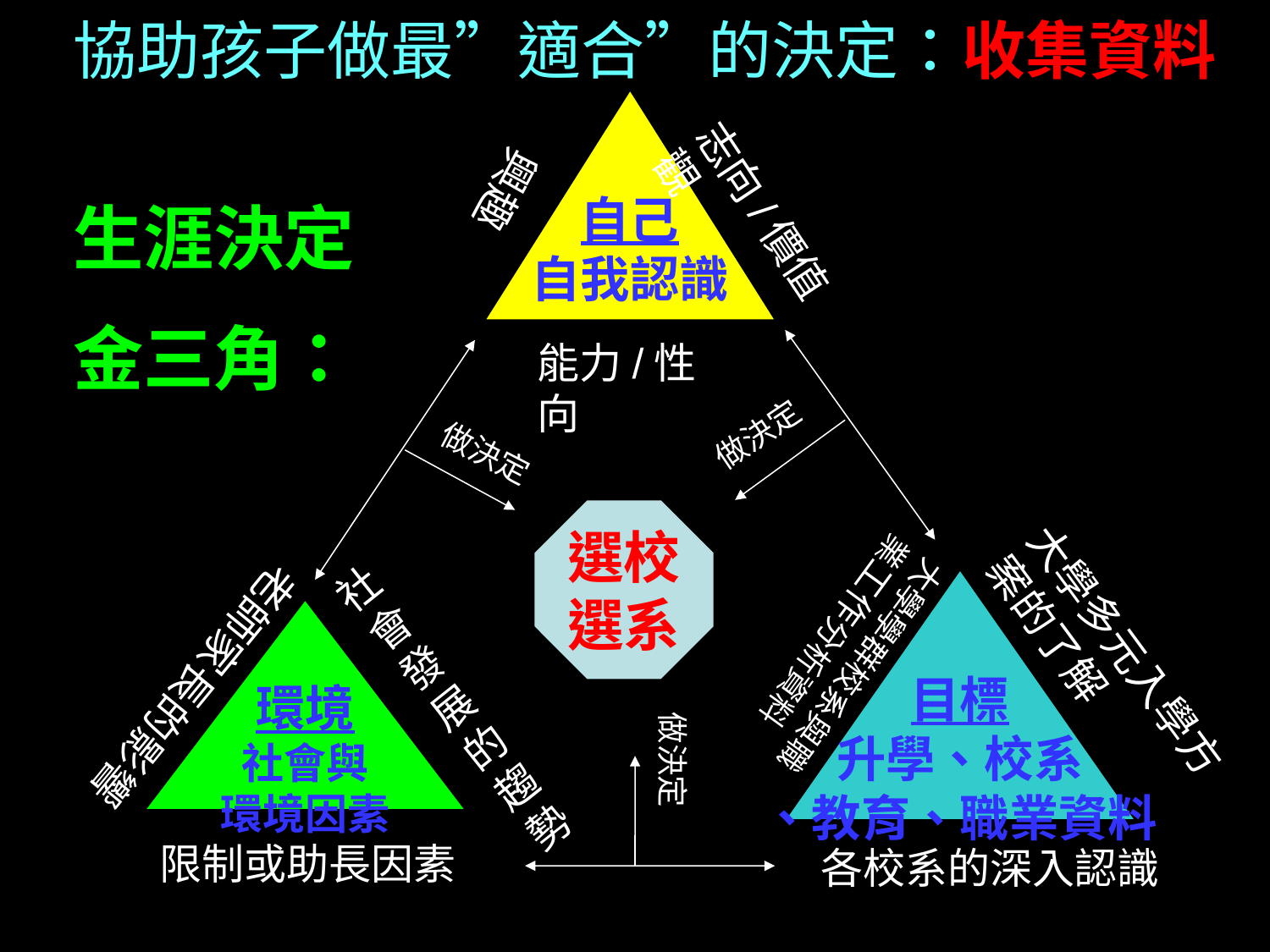

協助孩子做最”適合”的決定：收集資料

自己
自我認識

志向/價值觀
興趣
生涯決定
金三角：

能力/性向

做決定

做決定

選校
選系
大學學群校系與職業工作分析資料
大學多元入學方案的了解
老師家長的影響
社會發展的趨勢
目標
升學、校系
、教育、職業資料
環境
社會與
環境因素
做決定

限制或助長因素
各校系的深入認識